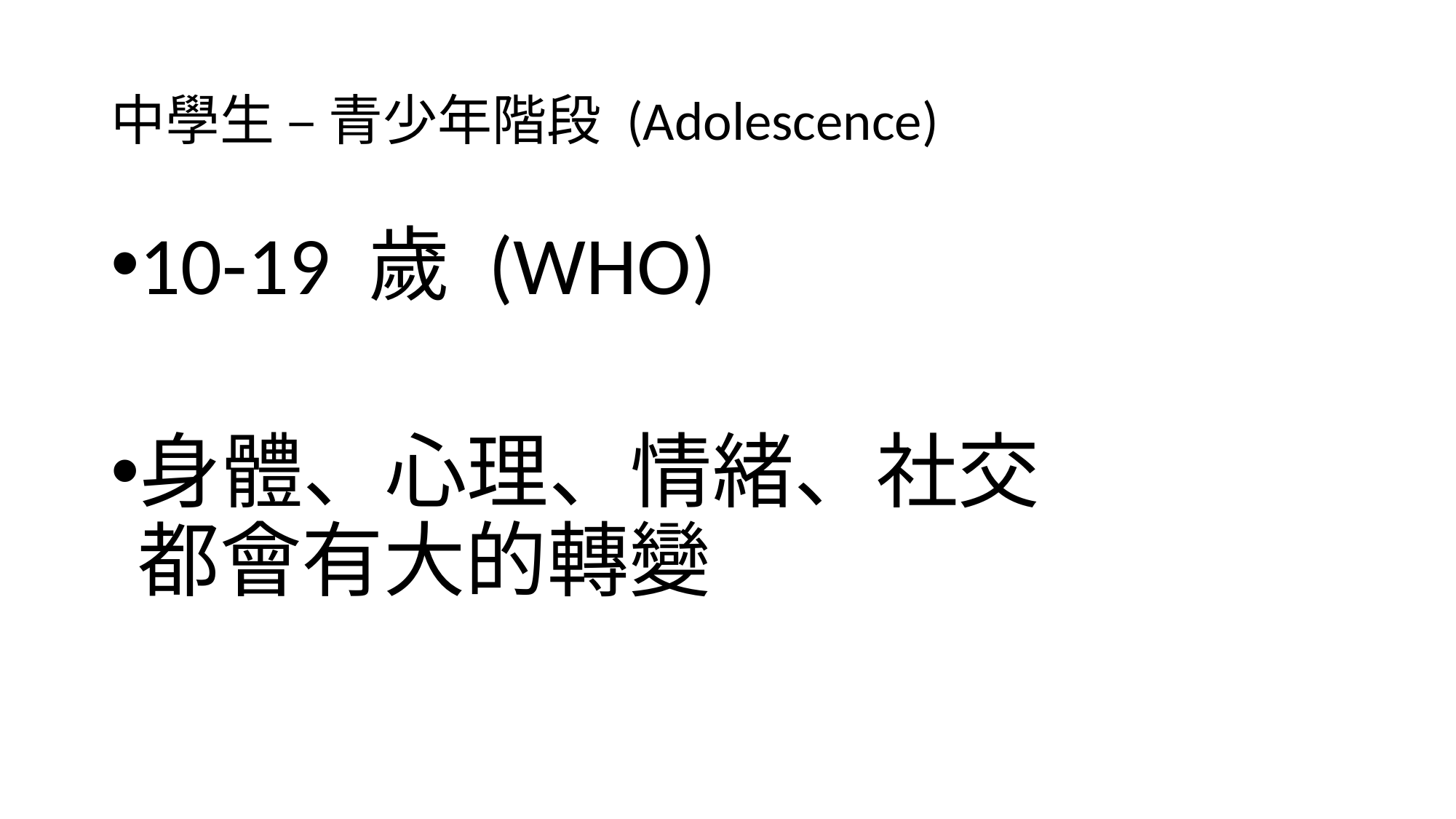

# 中學生 – 青少年階段 (Adolescence)
10-19 歲 (WHO)

身體、心理、情緒、社交都會有大的轉變